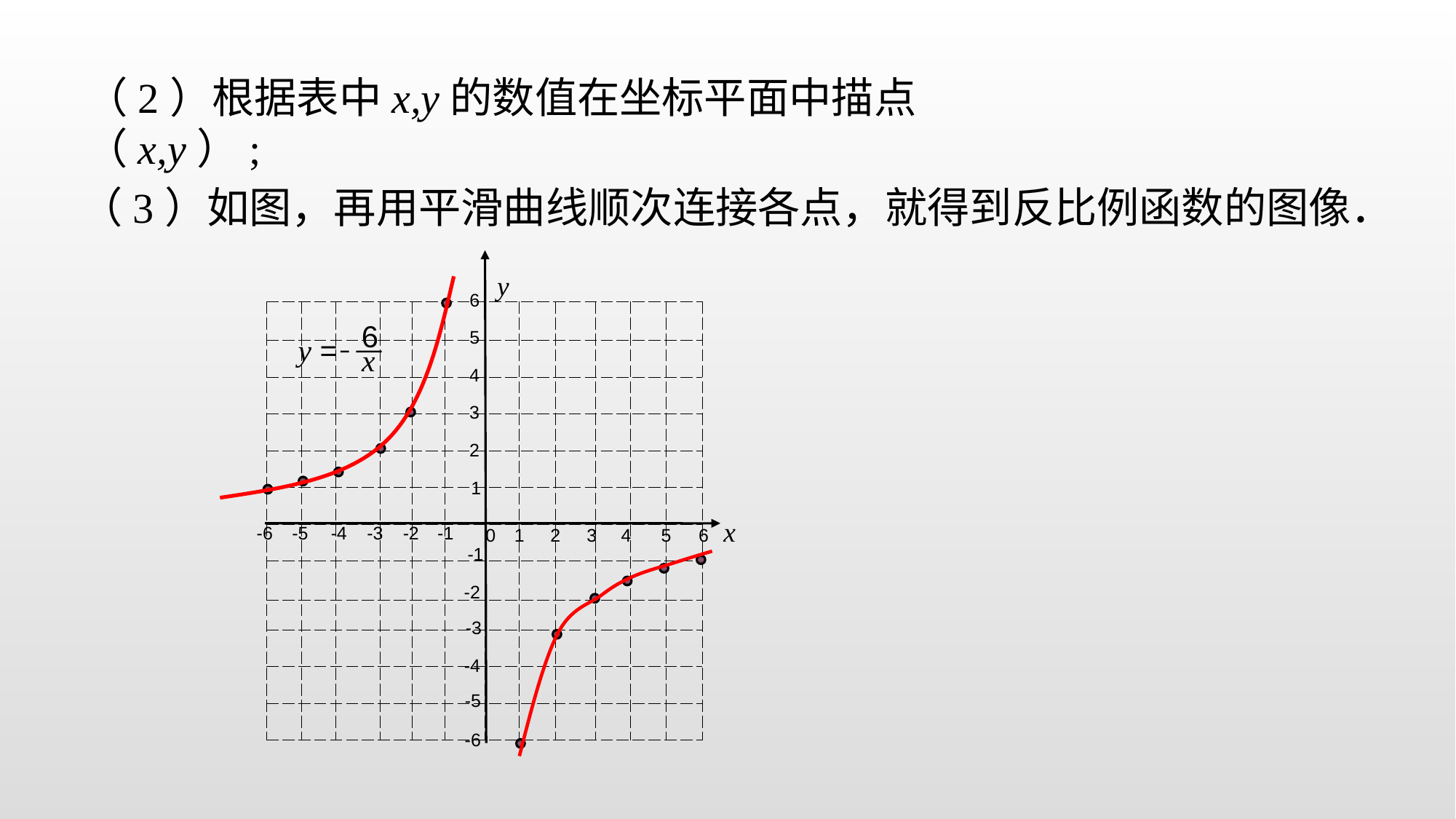

（2）根据表中x,y的数值在坐标平面中描点（x,y）;
（3）如图，再用平滑曲线顺次连接各点，就得到反比例函数的图像．

y

6

|  |  |  |  |  |  |  |  |  |  |  |  |
| --- | --- | --- | --- | --- | --- | --- | --- | --- | --- | --- | --- |
|  |  |  |  |  |  |  |  |  |  |  |  |
|  |  |  |  |  |  |  |  |  |  |  |  |
|  |  |  |  |  |  |  |  |  |  |  |  |
|  |  |  |  |  |  |  |  |  |  |  |  |
|  |  |  |  |  |  |  |  |  |  |  |  |
|  |  |  |  |  |  |  |  |  |  |  |  |
|  |  |  |  |  |  |  |  |  |  |  |  |
|  |  |  |  |  |  |  |  |  |  |  |  |
|  |  |  |  |  |  |  |  |  |  |  |  |
|  |  |  |  |  |  |  |  |  |  |  |  |
|  |  |  |  |  |  |  |  |  |  |  |  |
6
y =
x

5
4
3

2

1

x
-6
-5
-4
-3
-2
-1
0
1
2
3
4
5
6

-1

-2

-3

-4
-5
-6